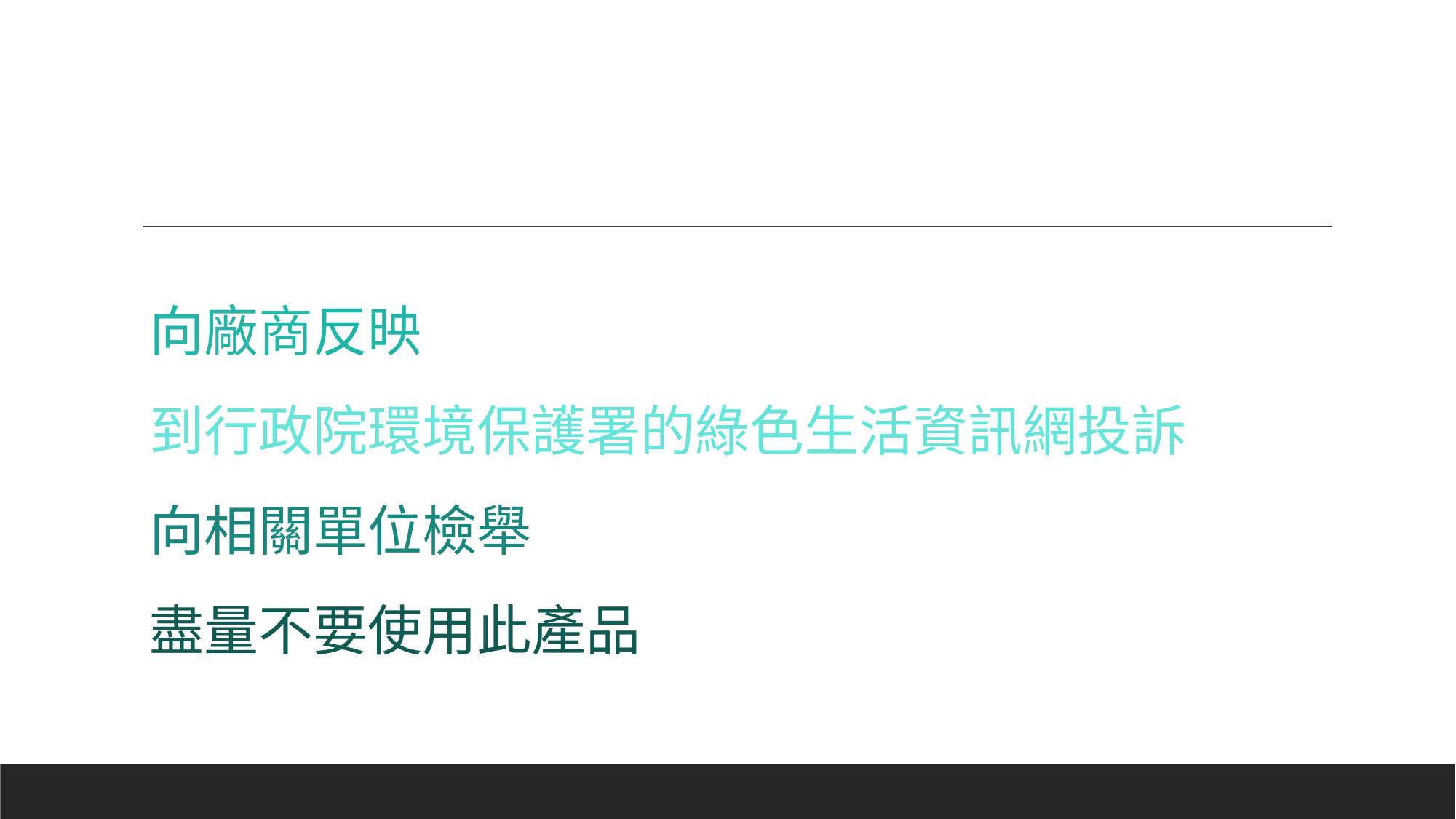

#
向廠商反映
到行政院環境保護署的綠色生活資訊網投訴
向相關單位檢舉
盡量不要使用此產品